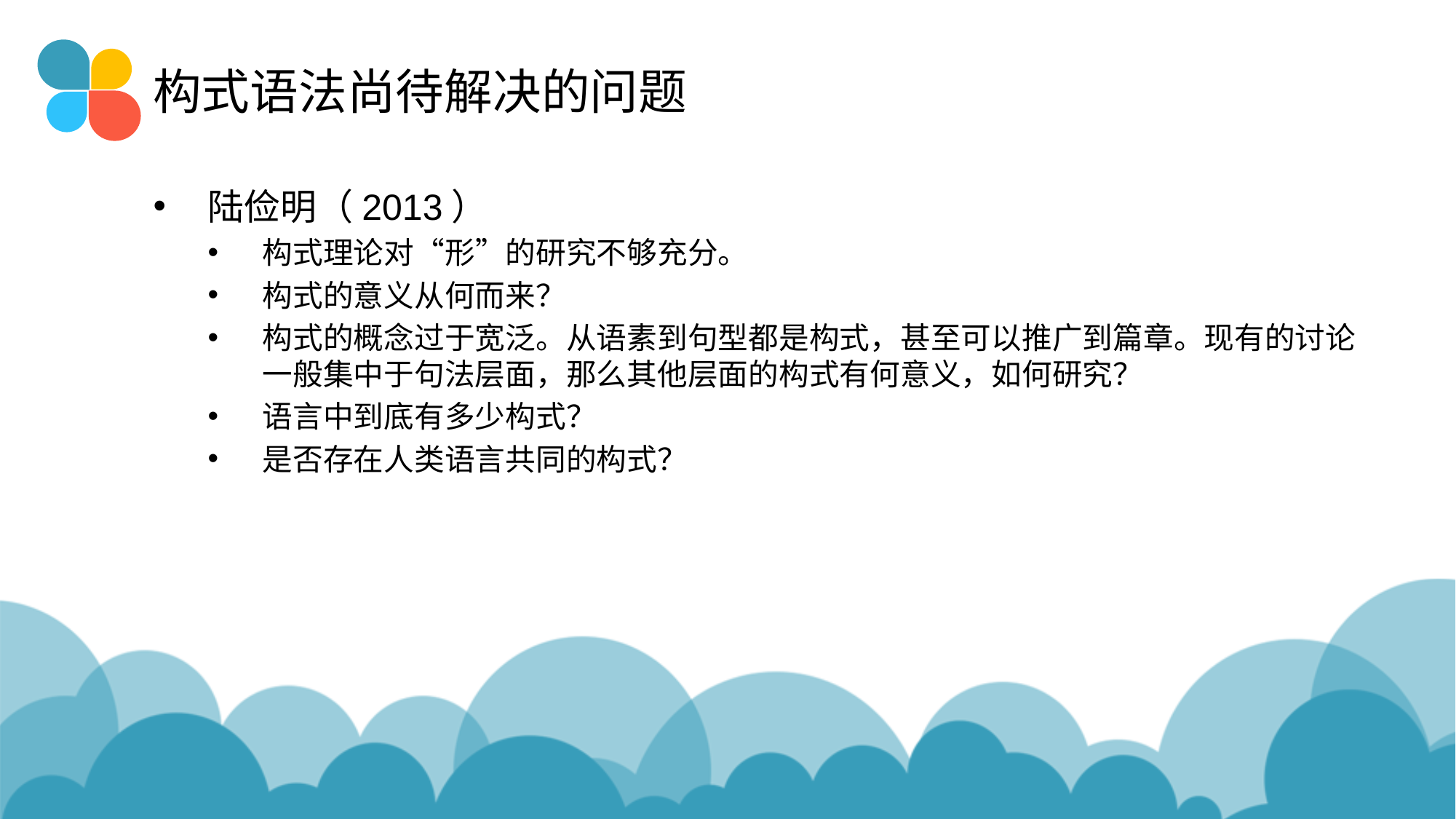

# 构式语法尚待解决的问题
陆俭明（2013）
构式理论对“形”的研究不够充分。
构式的意义从何而来？
构式的概念过于宽泛。从语素到句型都是构式，甚至可以推广到篇章。现有的讨论一般集中于句法层面，那么其他层面的构式有何意义，如何研究？
语言中到底有多少构式？
是否存在人类语言共同的构式？